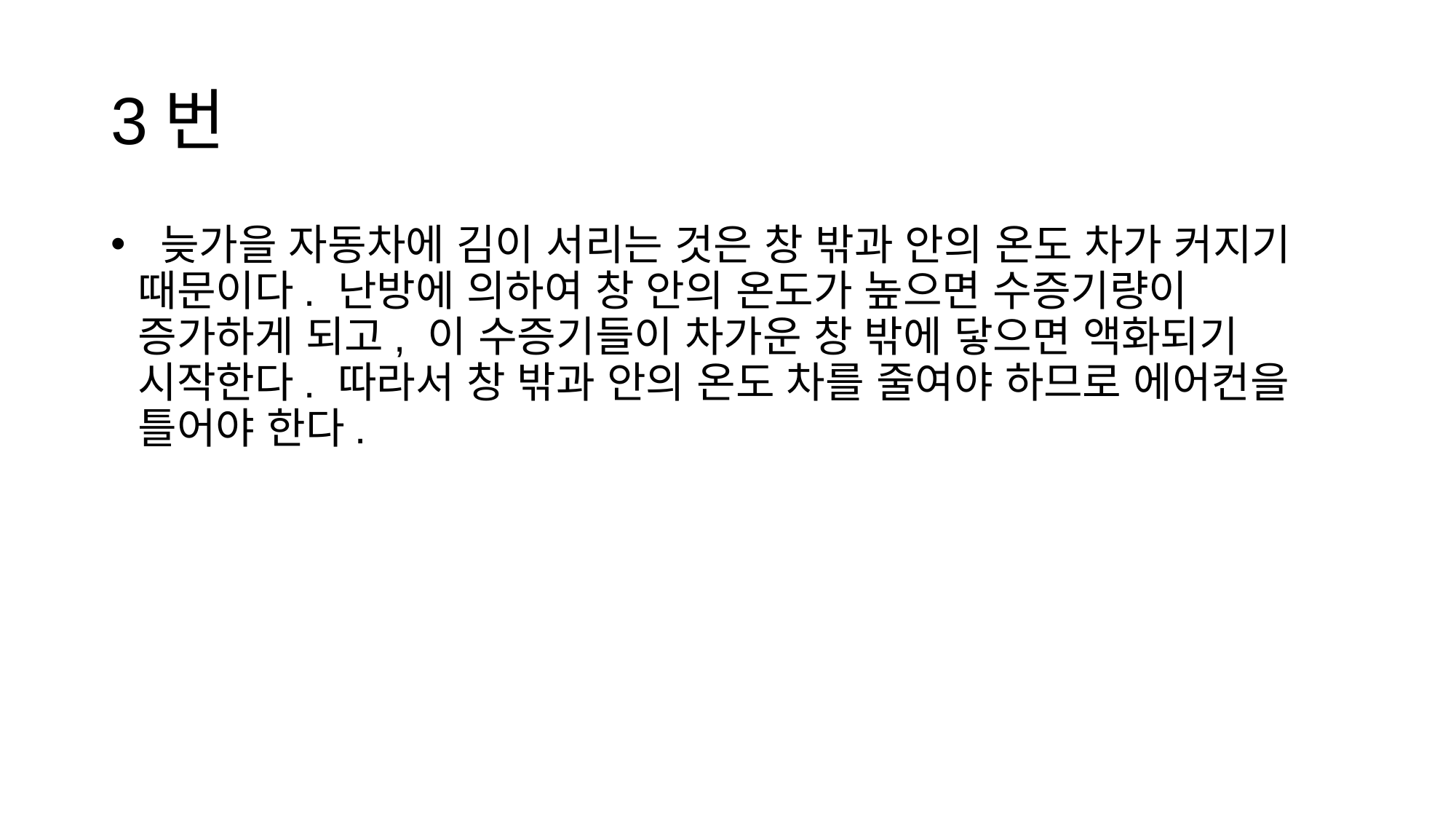

# 3번
 늦가을 자동차에 김이 서리는 것은 창 밖과 안의 온도 차가 커지기 때문이다. 난방에 의하여 창 안의 온도가 높으면 수증기량이 증가하게 되고, 이 수증기들이 차가운 창 밖에 닿으면 액화되기 시작한다. 따라서 창 밖과 안의 온도 차를 줄여야 하므로 에어컨을 틀어야 한다.